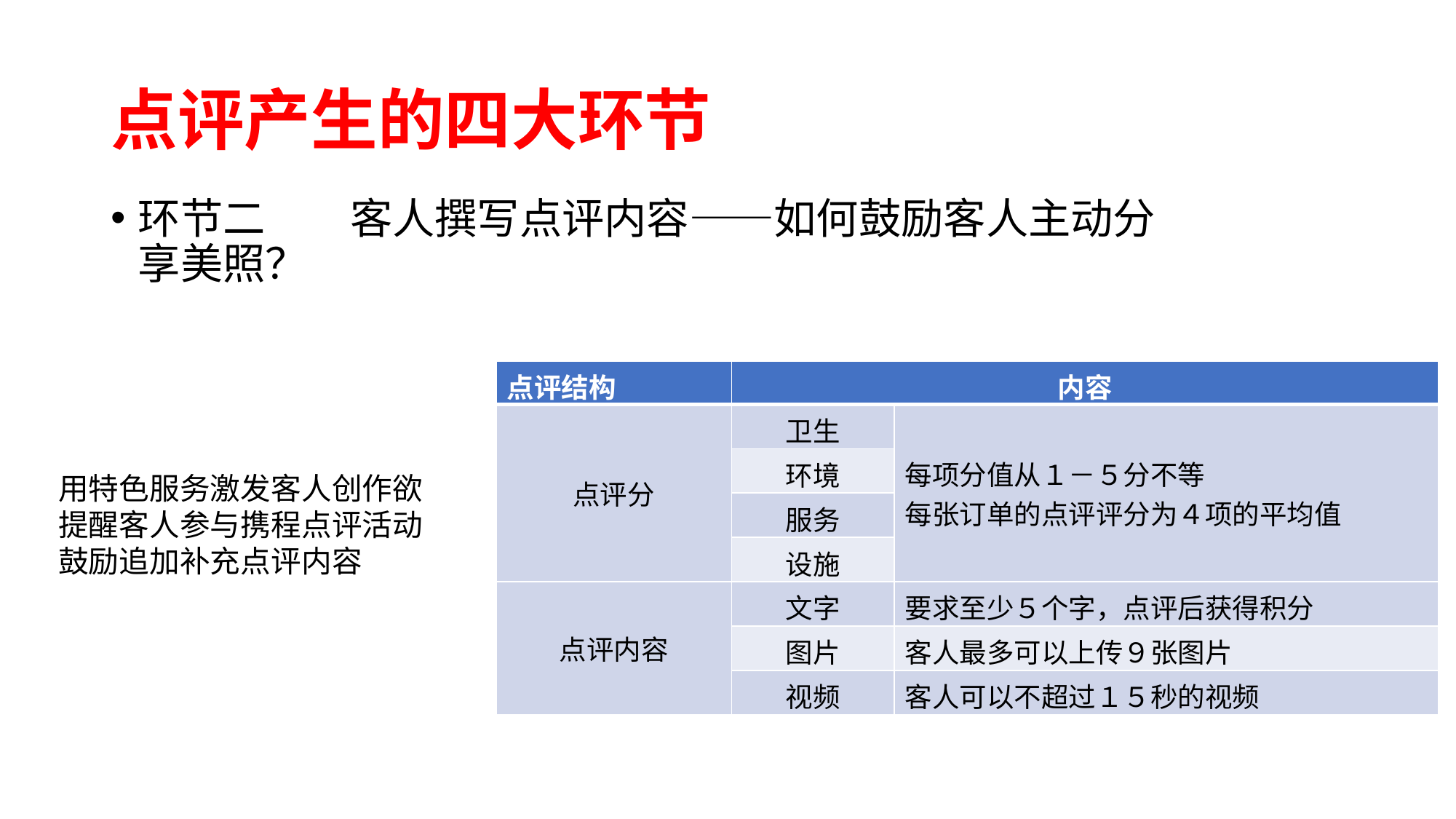

# 点评产生的四大环节
环节二　　客人撰写点评内容——如何鼓励客人主动分享美照？
| 点评结构 | 内容 |  |
| --- | --- | --- |
| 点评分 | 卫生 | 每项分值从１－５分不等 每张订单的点评评分为４项的平均值 |
|  | 环境 |  |
|  | 服务 |  |
|  | 设施 |  |
| 点评内容 | 文字 | 要求至少５个字，点评后获得积分 |
|  | 图片 | 客人最多可以上传９张图片 |
|  | 视频 | 客人可以不超过１５秒的视频 |
用特色服务激发客人创作欲
提醒客人参与携程点评活动
鼓励追加补充点评内容